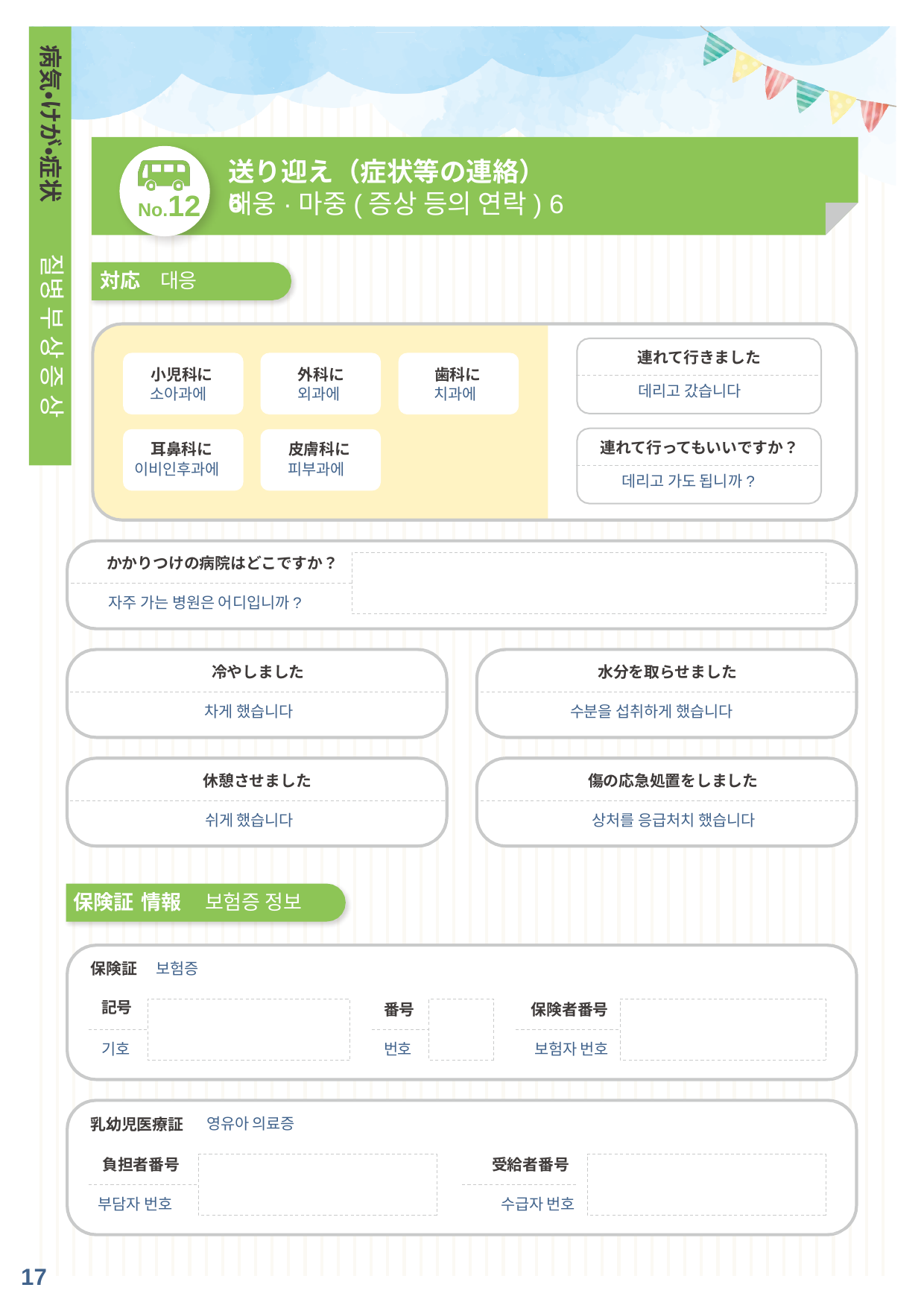

病気・けが・症状

送り迎え（症状等の連絡）6
No.12
배웅·마중(증상 등의 연락) 6
질병 부 상 증 상

対応	대응
·

·
連れて行きました

小児科に
소아과에
外科に
외과에
歯科に
치과에
데리고 갔습니다

連れて行ってもいいですか？
耳鼻科に
皮膚科に
이비인후과에
피부과에
데리고 가도 됩니까?

かかりつけの病院はどこですか？
자주 가는 병원은 어디입니까?

冷やしました
차게 했습니다
水分を取らせました
수분을 섭취하게 했습니다

休憩させました
傷の応急処置をしました
상처를 응급처치 했습니다
쉬게 했습니다

保険証	情報	보험증 정보
保険証	보험증
記号
番号
保険者番号
보험자 번호

기호
번호
영유아 의료증
乳幼児医療証
負担者番号
受給者番号
수급자 번호

부담자 번호
17